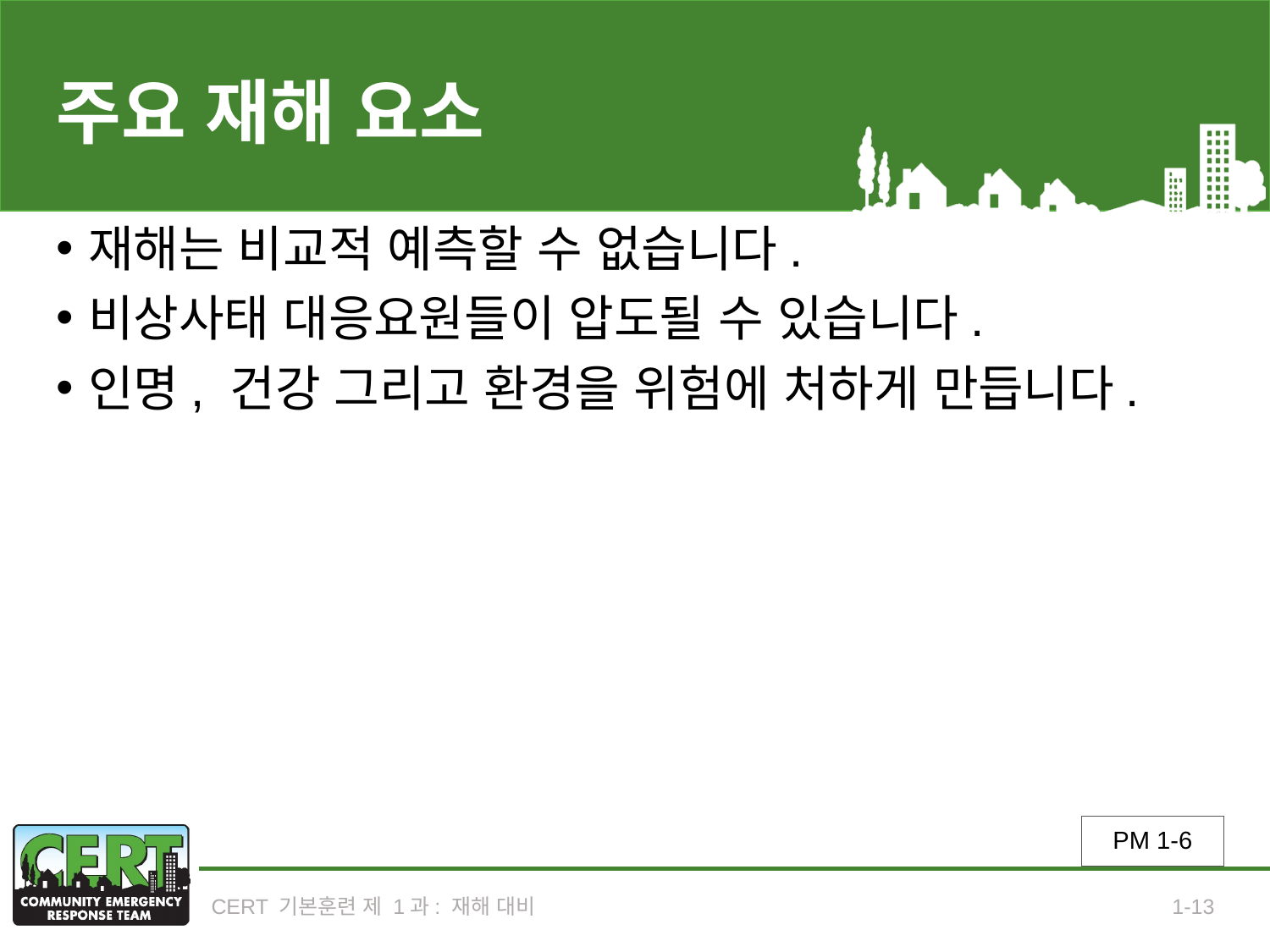

# 주요 재해 요소
재해는 비교적 예측할 수 없습니다.
비상사태 대응요원들이 압도될 수 있습니다.
인명, 건강 그리고 환경을 위험에 처하게 만듭니다.
PM 1-6
CERT 기본훈련 제 1과: 재해 대비
1-13